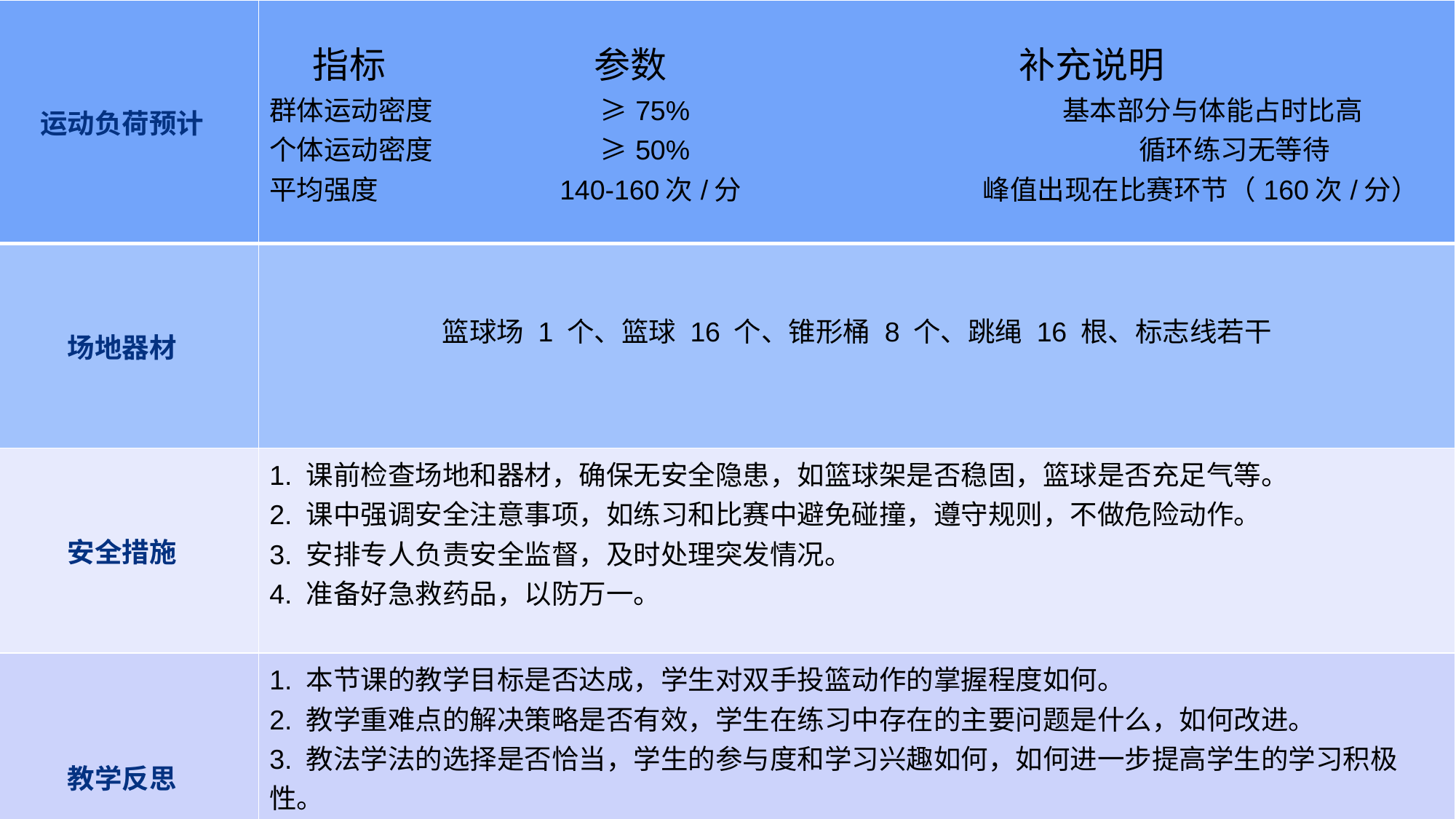

| 运动负荷预计 | 指标 参数 补充说明 群体运动密度 ≥75% 基本部分与体能占时比高 个体运动密度 ≥50% 循环练习无等待 平均强度 140-160次/分 峰值出现在比赛环节（160次/分） |
| --- | --- |
| 场地器材 | 篮球场 1 个、篮球 16 个、锥形桶 8 个、跳绳 16 根、标志线若干 |
| 安全措施 | 1. 课前检查场地和器材，确保无安全隐患，如篮球架是否稳固，篮球是否充足气等。 2. 课中强调安全注意事项，如练习和比赛中避免碰撞，遵守规则，不做危险动作。 3. 安排专人负责安全监督，及时处理突发情况。 4. 准备好急救药品，以防万一。 |
| 教学反思 | 1. 本节课的教学目标是否达成，学生对双手投篮动作的掌握程度如何。 2. 教学重难点的解决策略是否有效，学生在练习中存在的主要问题是什么，如何改进。 3. 教法学法的选择是否恰当，学生的参与度和学习兴趣如何，如何进一步提高学生的学习积极性。 4. 运动负荷的安排是否合理，学生的体能是否能适应。 5. 安全措施是否到位，有无安全事故发生。 |